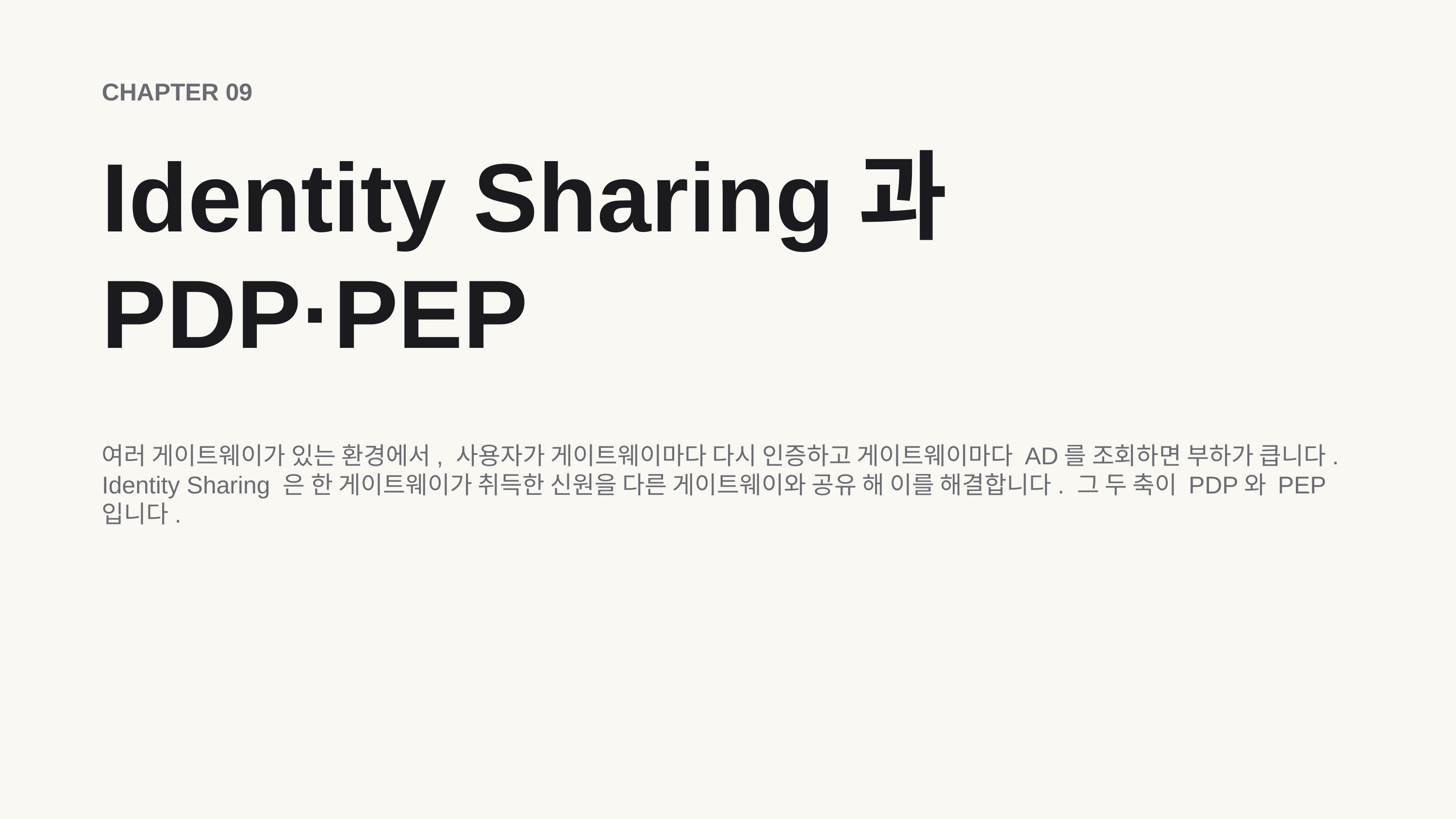

CHAPTER 09
Identity Sharing과 PDP·PEP
여러 게이트웨이가 있는 환경에서, 사용자가 게이트웨이마다 다시 인증하고 게이트웨이마다 AD를 조회하면 부하가 큽니다. Identity Sharing 은 한 게이트웨이가 취득한 신원을 다른 게이트웨이와 공유 해 이를 해결합니다. 그 두 축이 PDP와 PEP입니다.